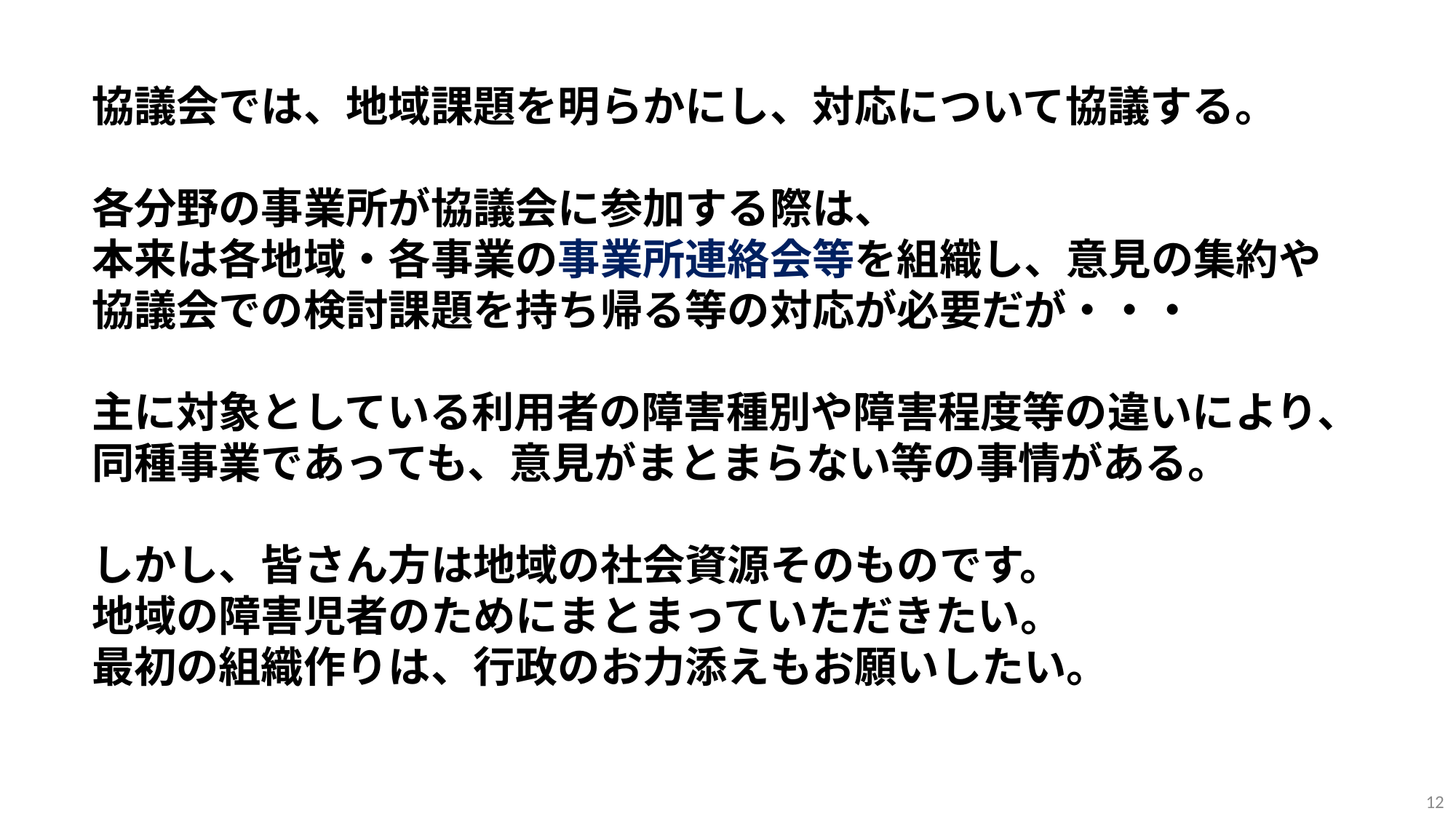

協議会では、地域課題を明らかにし、対応について協議する。

各分野の事業所が協議会に参加する際は、
本来は各地域・各事業の事業所連絡会等を組織し、意見の集約や協議会での検討課題を持ち帰る等の対応が必要だが・・・

主に対象としている利用者の障害種別や障害程度等の違いにより、同種事業であっても、意見がまとまらない等の事情がある。

しかし、皆さん方は地域の社会資源そのものです。
地域の障害児者のためにまとまっていただきたい。
最初の組織作りは、行政のお力添えもお願いしたい。
12